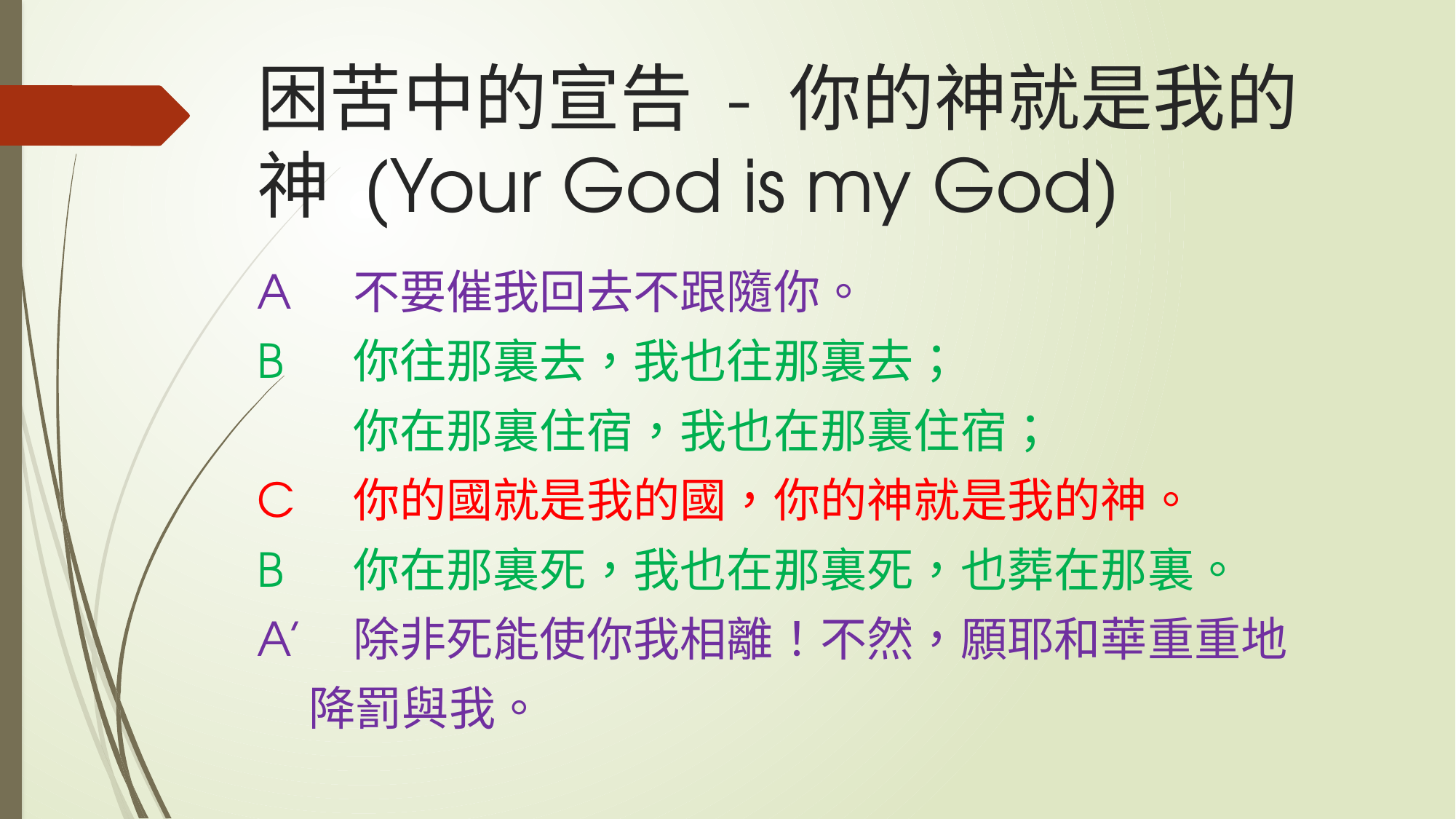

# 困苦中的宣告 - 你的神就是我的神 (Your God is my God)
A	不要催我回去不跟隨你。
B	你往那裏去，我也往那裏去；
	你在那裏住宿，我也在那裏住宿；
C	你的國就是我的國，你的神就是我的神。
B	你在那裏死，我也在那裏死，也葬在那裏。
A’	除非死能使你我相離！不然，願耶和華重重地
    降罰與我。